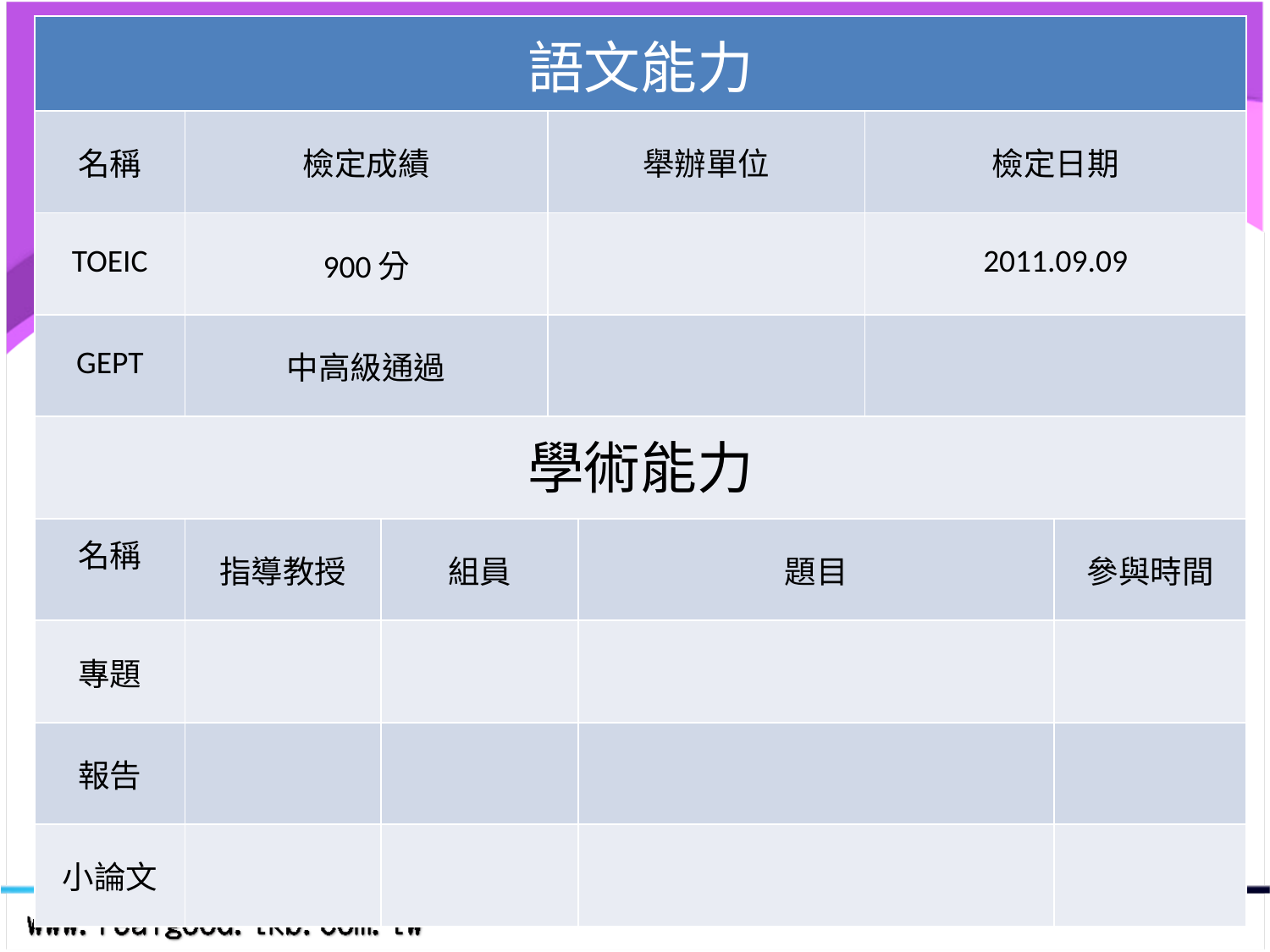

| 語文能力 |  |  |  |  |  |  |
| --- | --- | --- | --- | --- | --- | --- |
| 名稱 | 檢定成績 |  | 舉辦單位 |  | 檢定日期 |  |
| TOEIC | 900分 |  |  |  | 2011.09.09 |  |
| GEPT | 中高級通過 |  |  |  |  |  |
| 學術能力 |  |  |  |  |  |  |
| 名稱 | 指導教授 | 組員 |  | 題目 |  | 參與時間 |
| 專題 |  |  |  |  |  |  |
| 報告 |  |  |  |  |  |  |
| 小論文 |  |  |  |  |  |  |